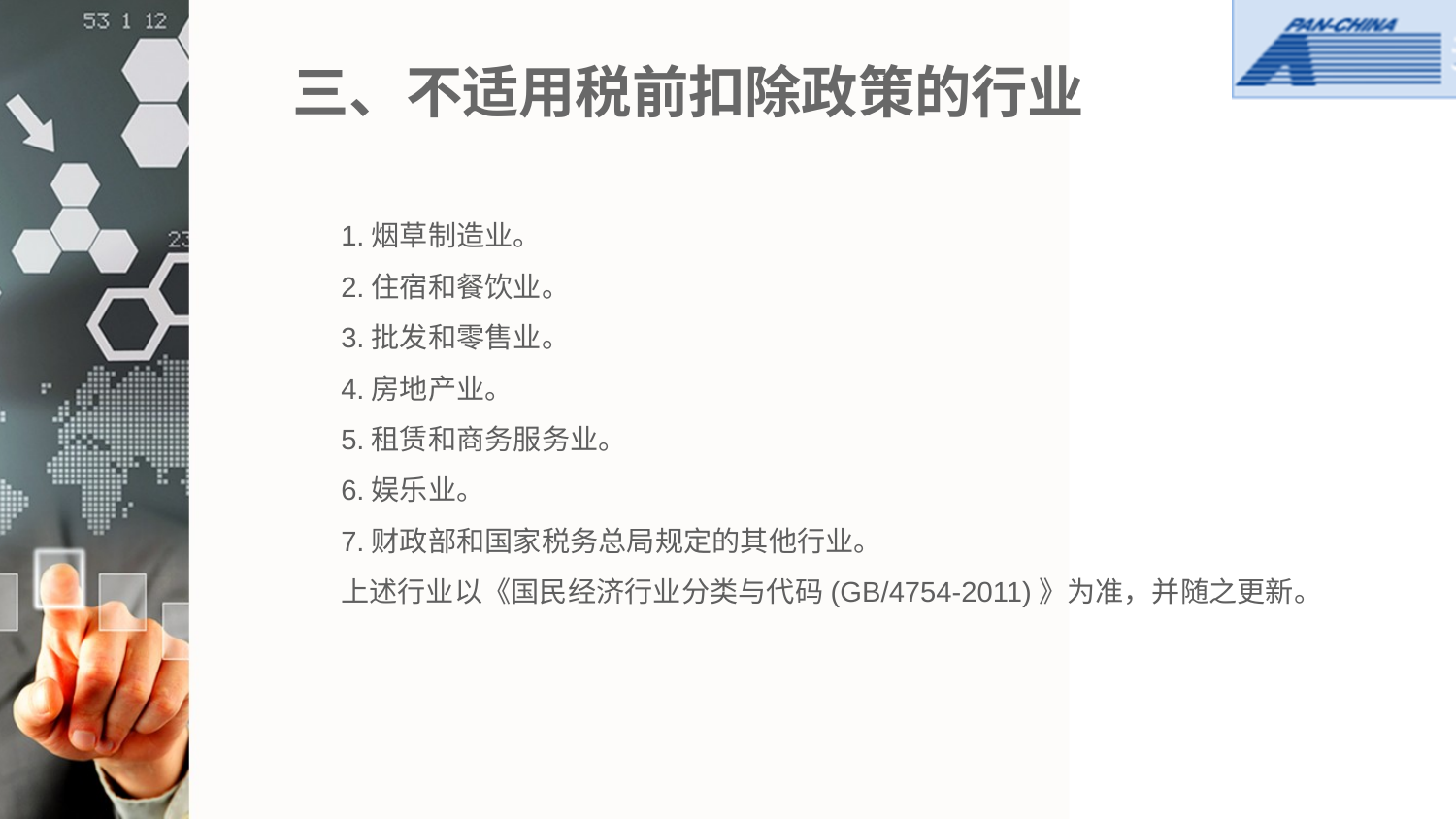

三、不适用税前扣除政策的行业
1.烟草制造业。
2.住宿和餐饮业。
3.批发和零售业。
4.房地产业。
5.租赁和商务服务业。
6.娱乐业。
7.财政部和国家税务总局规定的其他行业。
上述行业以《国民经济行业分类与代码(GB/4754-2011)》为准，并随之更新。